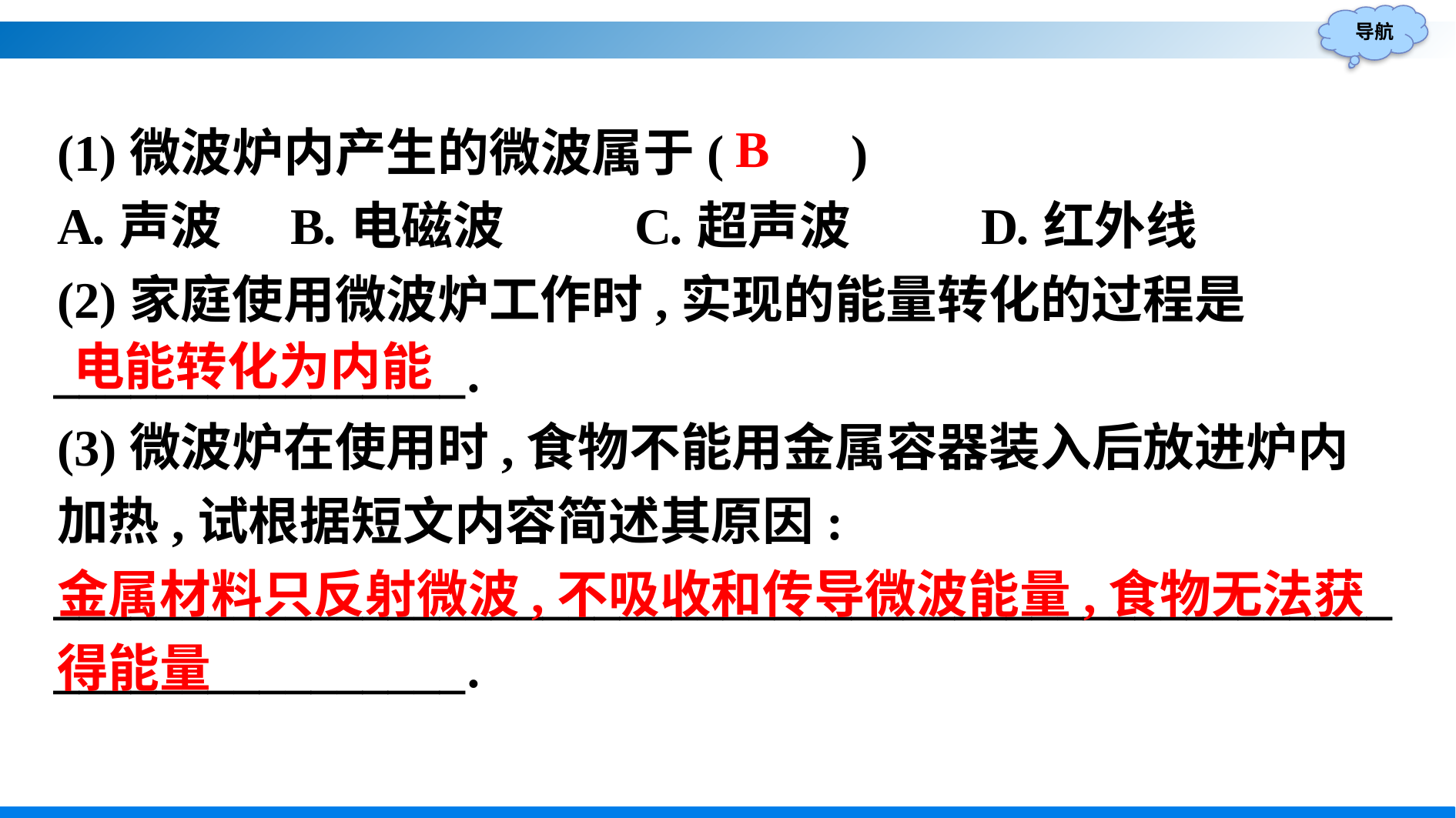

(1)微波炉内产生的微波属于(　　)
A.声波	B.电磁波		C.超声波		D.红外线
(2)家庭使用微波炉工作时,实现的能量转化的过程是________________.
(3)微波炉在使用时,食物不能用金属容器装入后放进炉内加热,试根据短文内容简述其原因:
____________________________________________________________________.
B
电能转化为内能
金属材料只反射微波,不吸收和传导微波能量,食物无法获得能量